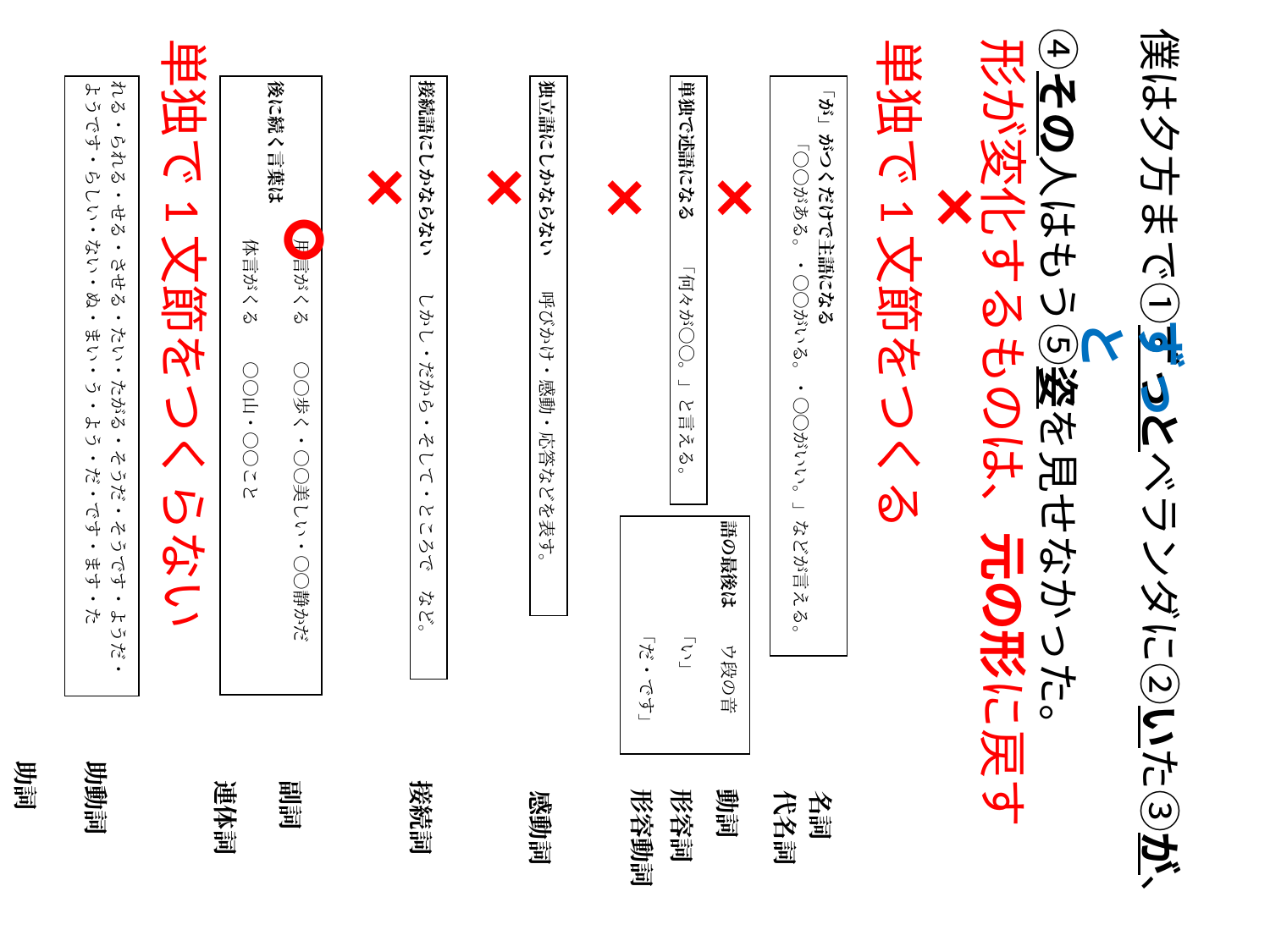

僕は夕方まで①ずっとベランダに②いた③が、
④その人はもう⑤姿を見せなかった。
単独で1文節をつくらない
単独で1文節をつくる
形が変化するものは、元の形に戻す
れる・られる・せる・させる・たい・たがる・そうだ・そうです・ようだ・ようです・らしい・ない・ぬ・まい・う・よう・だ・です・ます・た
　　　　　　　　　用言がくる　　○○歩く・○○美しい・○○静かだ
後に続く言葉は
　　　　　　　　　体言がくる　　○○山・○○こと
接続語にしかならない　　しかし・だから・そして・ところで　など。
独立語にしかならない　　呼びかけ・感動・応答などを表す。
単独で述語になる　　「何々が○○。」と言える。
「が」がつくだけで主語になる
　　　「○○がある。・○○がいる。・○○がいい。」などが言える。
×
×
×
×
×
○
ずっと
語の最後は　　ウ段の音
　　　　　　「い」
　　　　　　「だ・です」
助詞
助動詞
連体詞
副詞
接続詞
形容動詞
形容詞
動詞
感動詞
名詞
代名詞